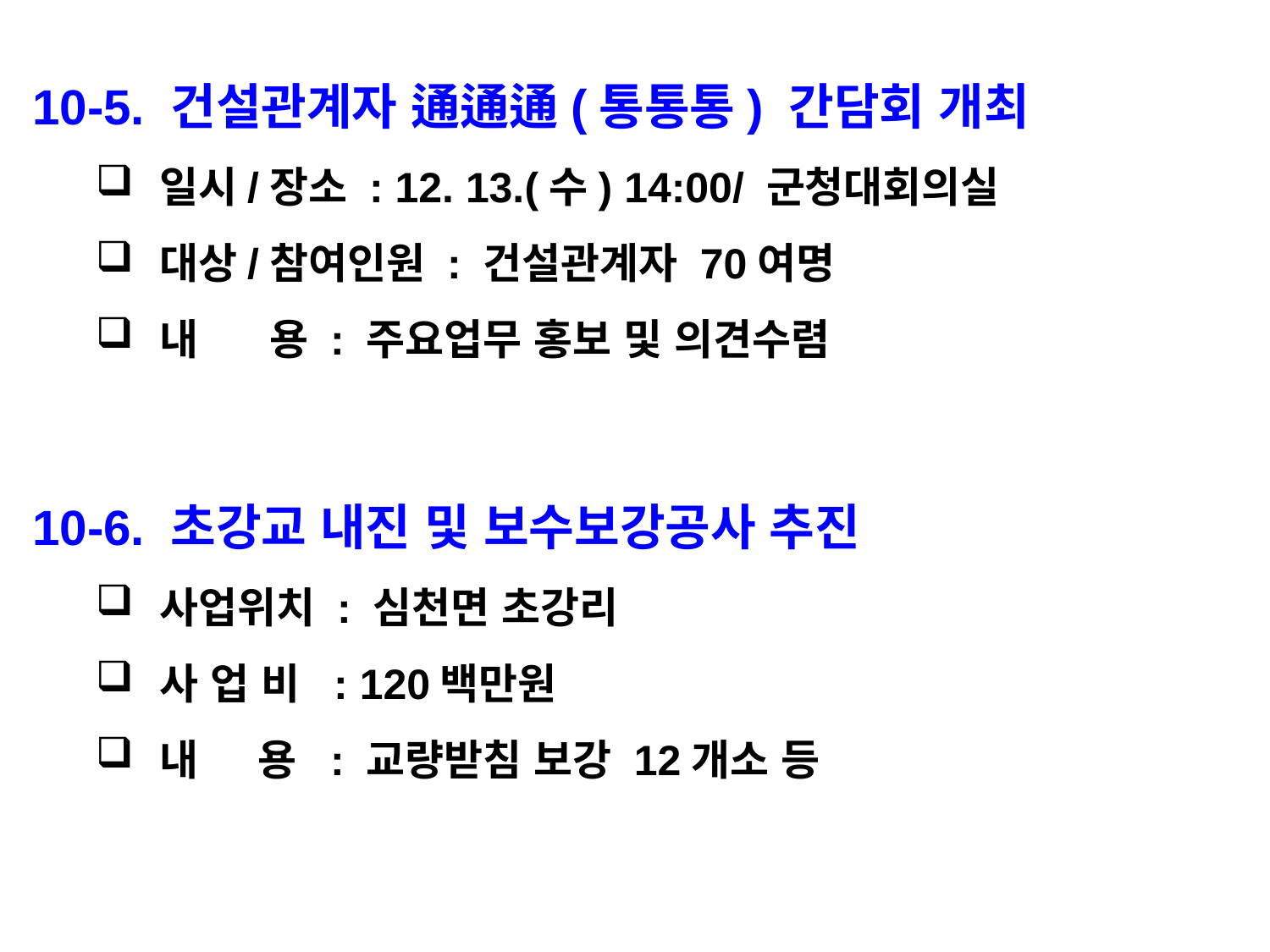

10-5. 건설관계자 通通通(통통통) 간담회 개최
일시/장소 : 12. 13.(수) 14:00/ 군청대회의실
대상/참여인원 : 건설관계자 70여명
내      용 : 주요업무 홍보 및 의견수렴

10-6. 초강교 내진 및 보수보강공사 추진
사업위치 : 심천면 초강리
사 업 비  : 120백만원
내     용  : 교량받침 보강 12개소 등